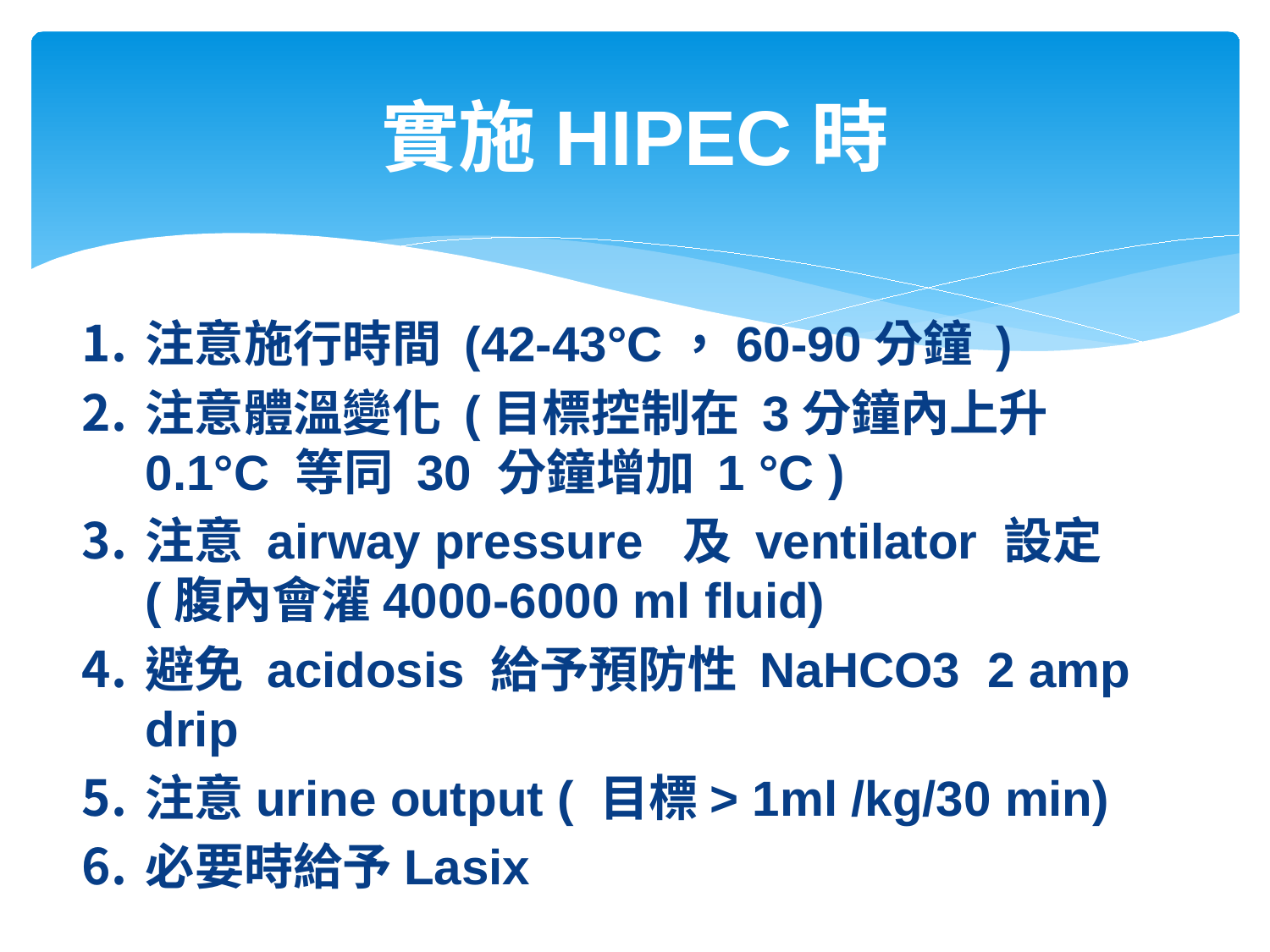

# 實施HIPEC時
注意施行時間 (42-43°C，60-90分鐘 )
注意體溫變化 (目標控制在 3分鐘內上升 0.1°C 等同 30 分鐘增加 1 °C )
注意 airway pressure  及 ventilator 設定(腹內會灌4000-6000 ml fluid)
避免 acidosis 給予預防性 NaHCO3  2 amp drip
注意urine output ( 目標> 1ml /kg/30 min)
必要時給予Lasix